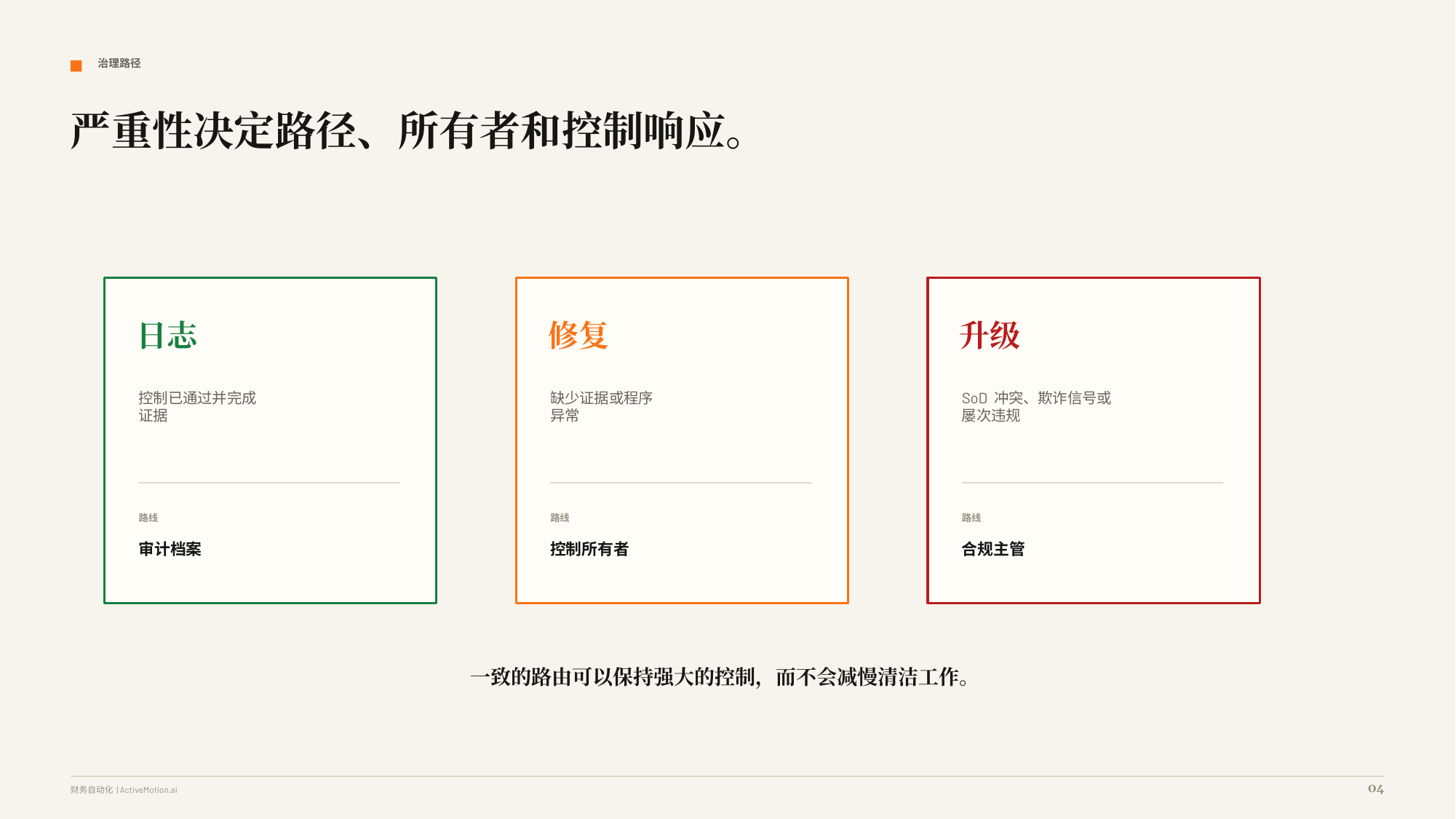

治理路径

严重性决定路径、所有者和控制响应。

日志
修复
升级
控制已通过并完成
证据
缺少证据或程序
异常
SoD 冲突、欺诈信号或
屡次违规

路线
路线
路线
审计档案
控制所有者
合规主管
一致的路由可以保持强大的控制，而不会减慢清洁工作。

04
财务自动化 | ActiveMotion.ai